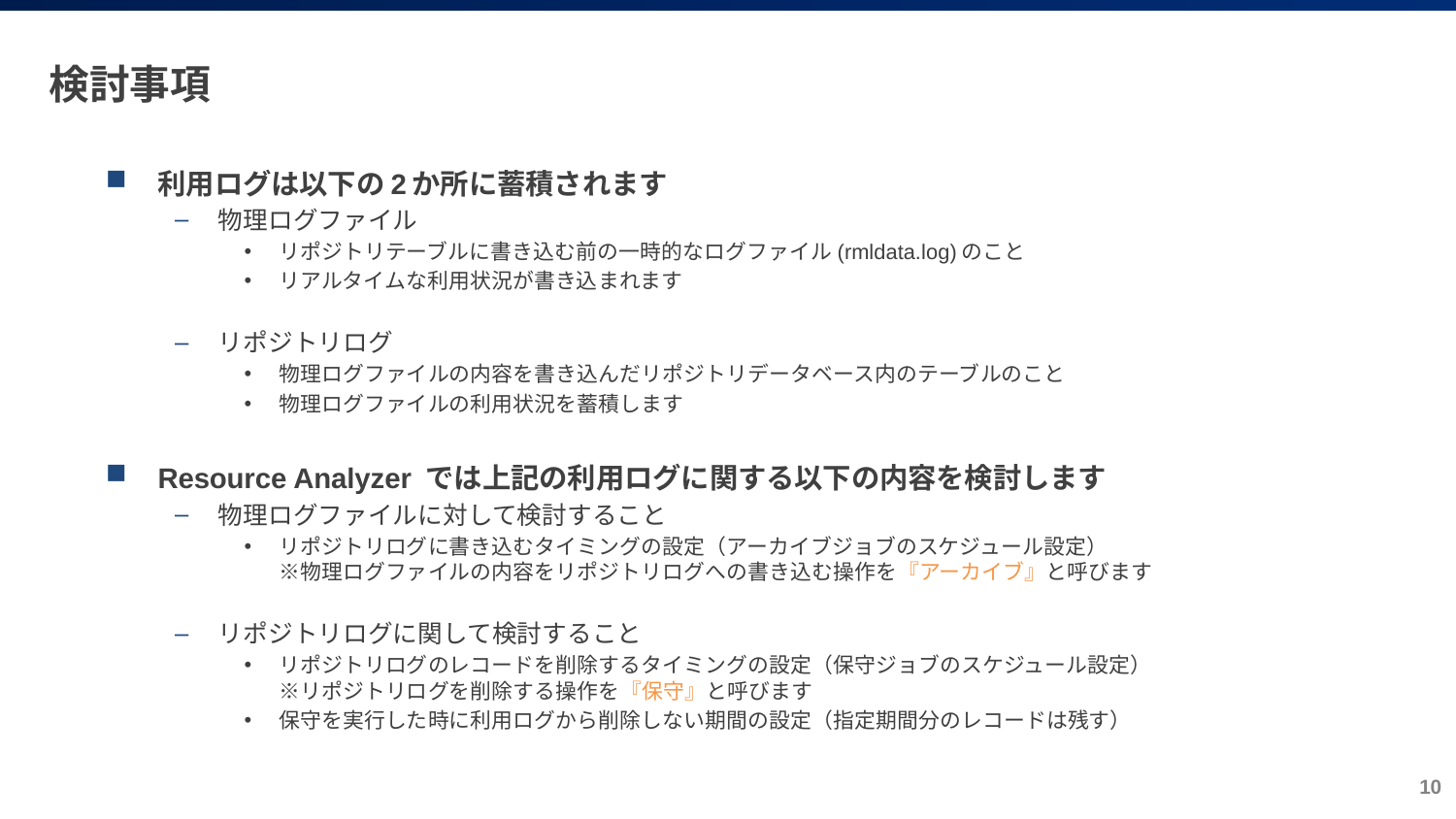

# 検討事項
利用ログは以下の2か所に蓄積されます
物理ログファイル
リポジトリテーブルに書き込む前の一時的なログファイル(rmldata.log)のこと
リアルタイムな利用状況が書き込まれます

リポジトリログ
物理ログファイルの内容を書き込んだリポジトリデータベース内のテーブルのこと
物理ログファイルの利用状況を蓄積します

Resource Analyzer では上記の利用ログに関する以下の内容を検討します
物理ログファイルに対して検討すること
リポジトリログに書き込むタイミングの設定（アーカイブジョブのスケジュール設定）
※物理ログファイルの内容をリポジトリログへの書き込む操作を『アーカイブ』と呼びます

リポジトリログに関して検討すること
リポジトリログのレコードを削除するタイミングの設定（保守ジョブのスケジュール設定）
※リポジトリログを削除する操作を『保守』と呼びます
保守を実行した時に利用ログから削除しない期間の設定（指定期間分のレコードは残す）

10